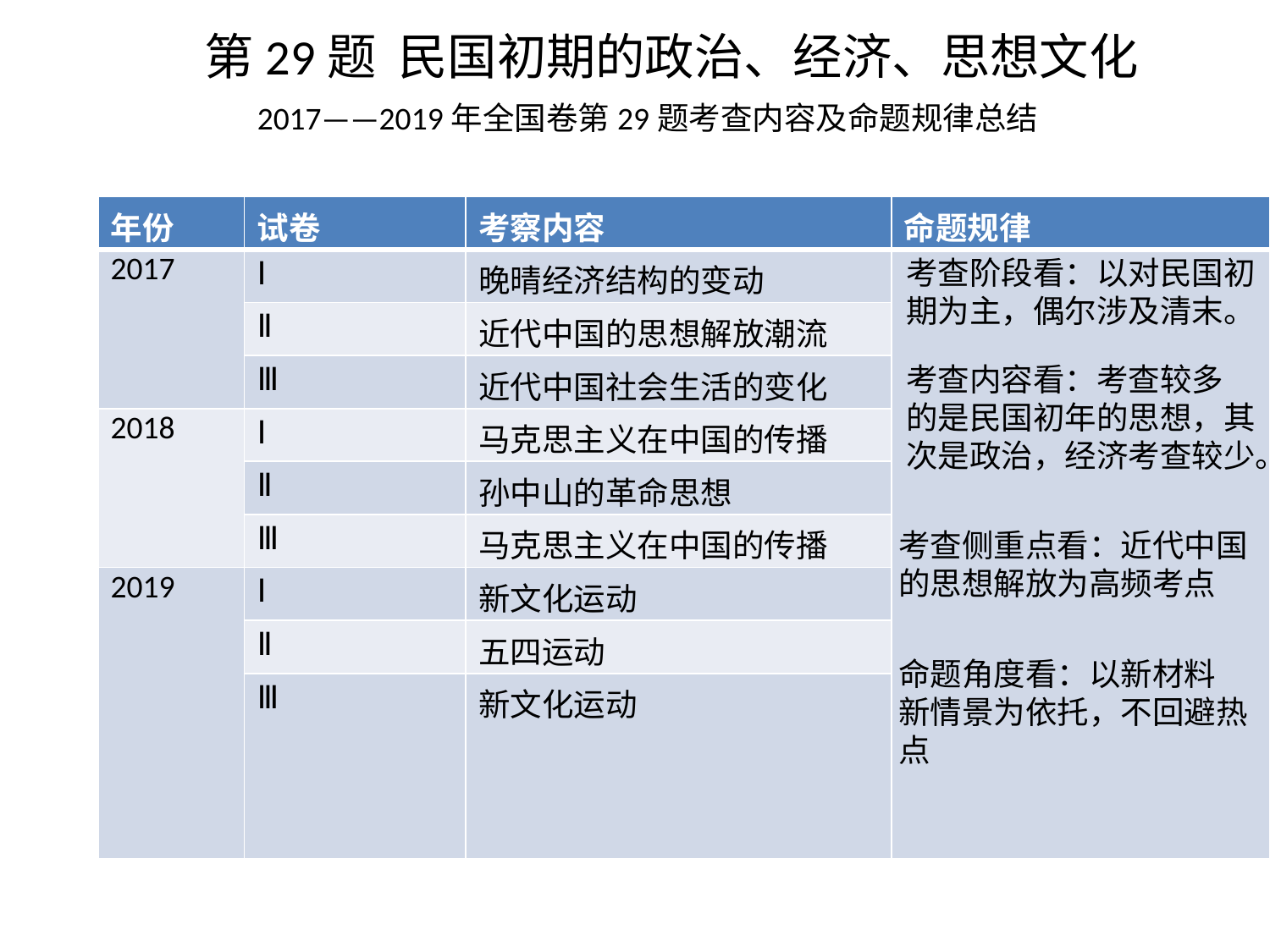

第29题  民国初期的政治、经济、思想文化
2017——2019年全国卷第29题考查内容及命题规律总结
| 年份 | 试卷 | 考察内容 | 命题规律 |
| --- | --- | --- | --- |
| 2017 | Ⅰ | 晚晴经济结构的变动 |  |
|  | Ⅱ | 近代中国的思想解放潮流 |  |
|  | Ⅲ | 近代中国社会生活的变化 |  |
| 2018 | Ⅰ | 马克思主义在中国的传播 |  |
|  | Ⅱ | 孙中山的革命思想 |  |
|  | Ⅲ | 马克思主义在中国的传播 |  |
| 2019 | Ⅰ | 新文化运动 |  |
|  | Ⅱ | 五四运动 |  |
|  | Ⅲ | 新文化运动 |  |
考查阶段看：以对民国初期为主，偶尔涉及清末。
考查内容看：考查较多
的是民国初年的思想，其次是政治，经济考查较少。
考查侧重点看：近代中国的思想解放为高频考点
命题角度看：以新材料
新情景为依托，不回避热点